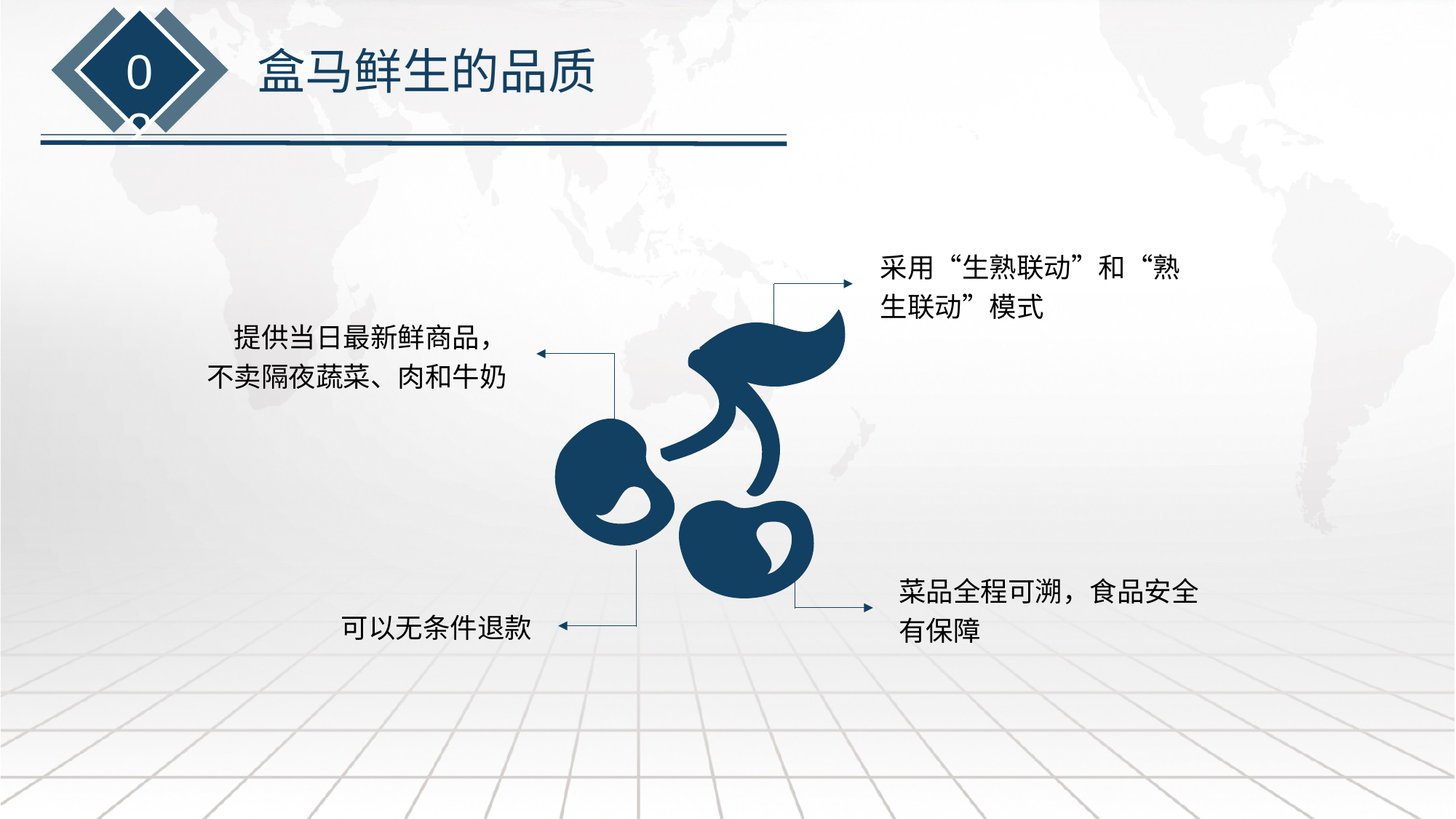

02
盒马鲜生的品质

采用“生熟联动”和“熟生联动”模式

提供当日最新鲜商品，
不卖隔夜蔬菜、肉和牛奶
菜品全程可溯，食品安全有保障
可以无条件退款